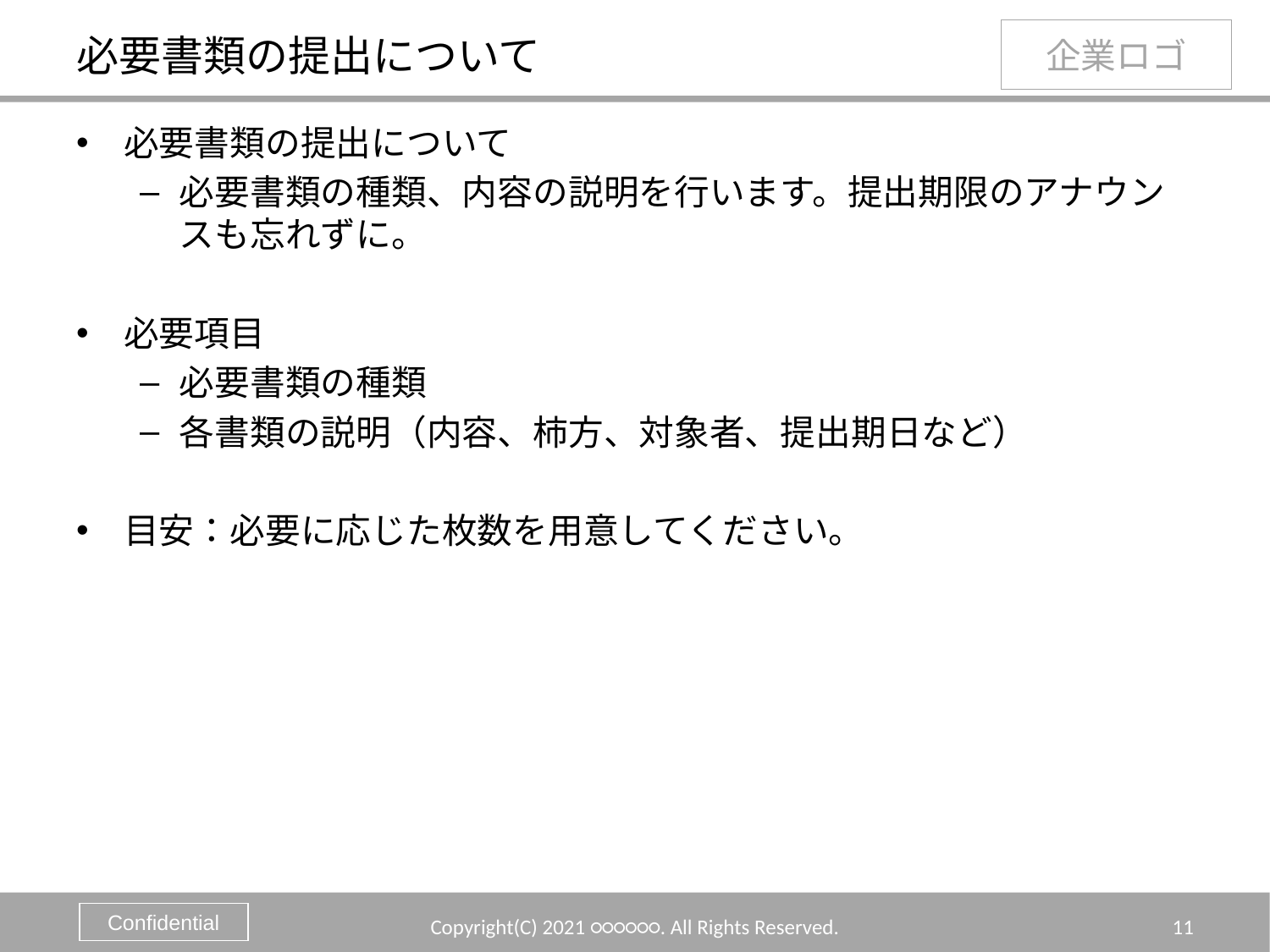

# 必要書類の提出について
必要書類の提出について
必要書類の種類、内容の説明を行います。提出期限のアナウンスも忘れずに。

必要項目
必要書類の種類
各書類の説明（内容、柿方、対象者、提出期日など）

目安：必要に応じた枚数を用意してください。

Copyright(C) 2021 ○○○○○○. All Rights Reserved.
11